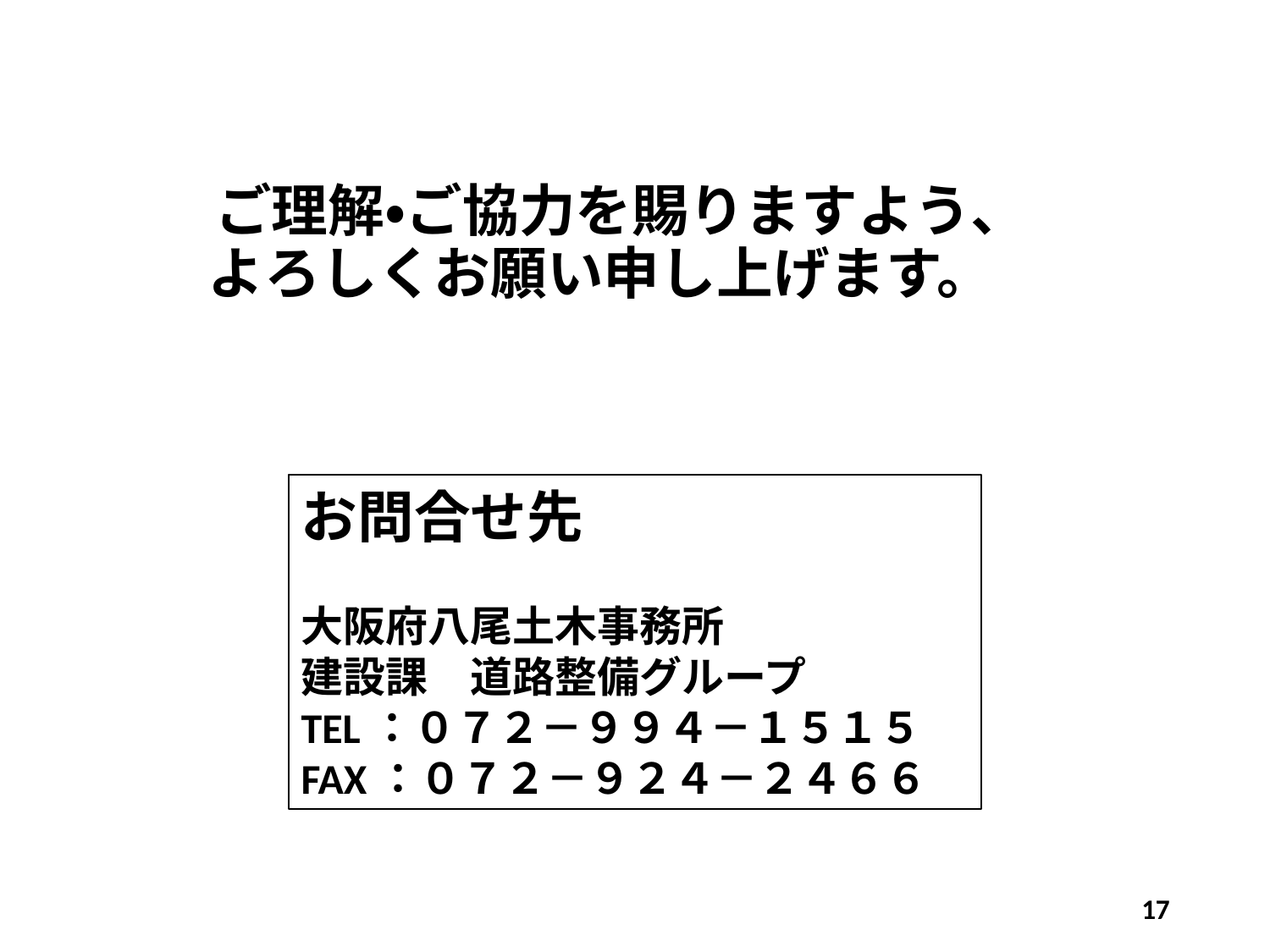

# ご理解・ご協力を賜りますよう、 　　よろしくお願い申し上げます。
お問合せ先
大阪府八尾土木事務所
建設課　道路整備グループ
TEL：０７２－９９４－１５１５
FAX：０７２－９２４－２４６６
17